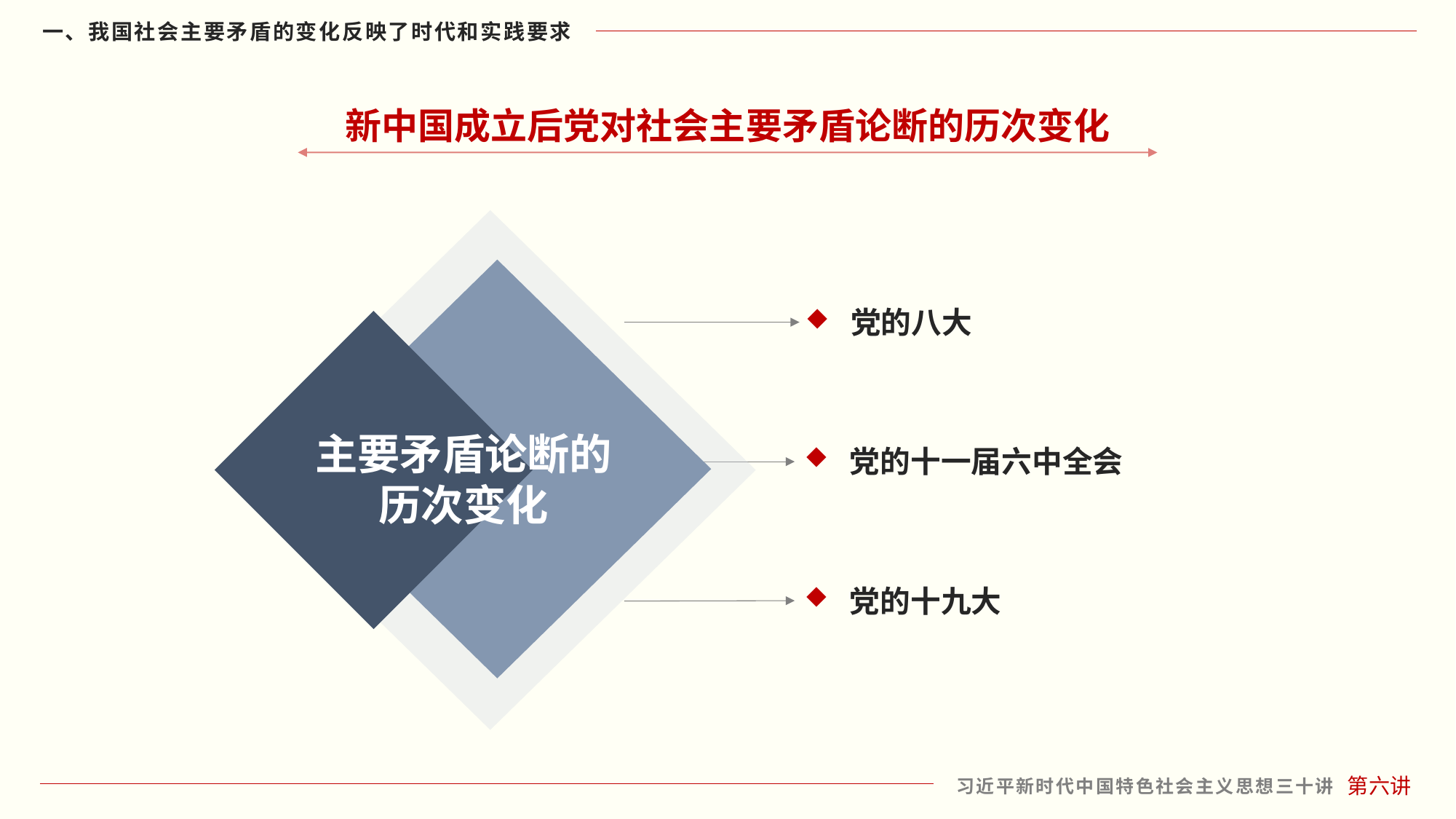

新中国成立后党对社会主要矛盾论断的历次变化

  党的八大
主要矛盾论断的
历次变化
  党的十一届六中全会
  党的十九大